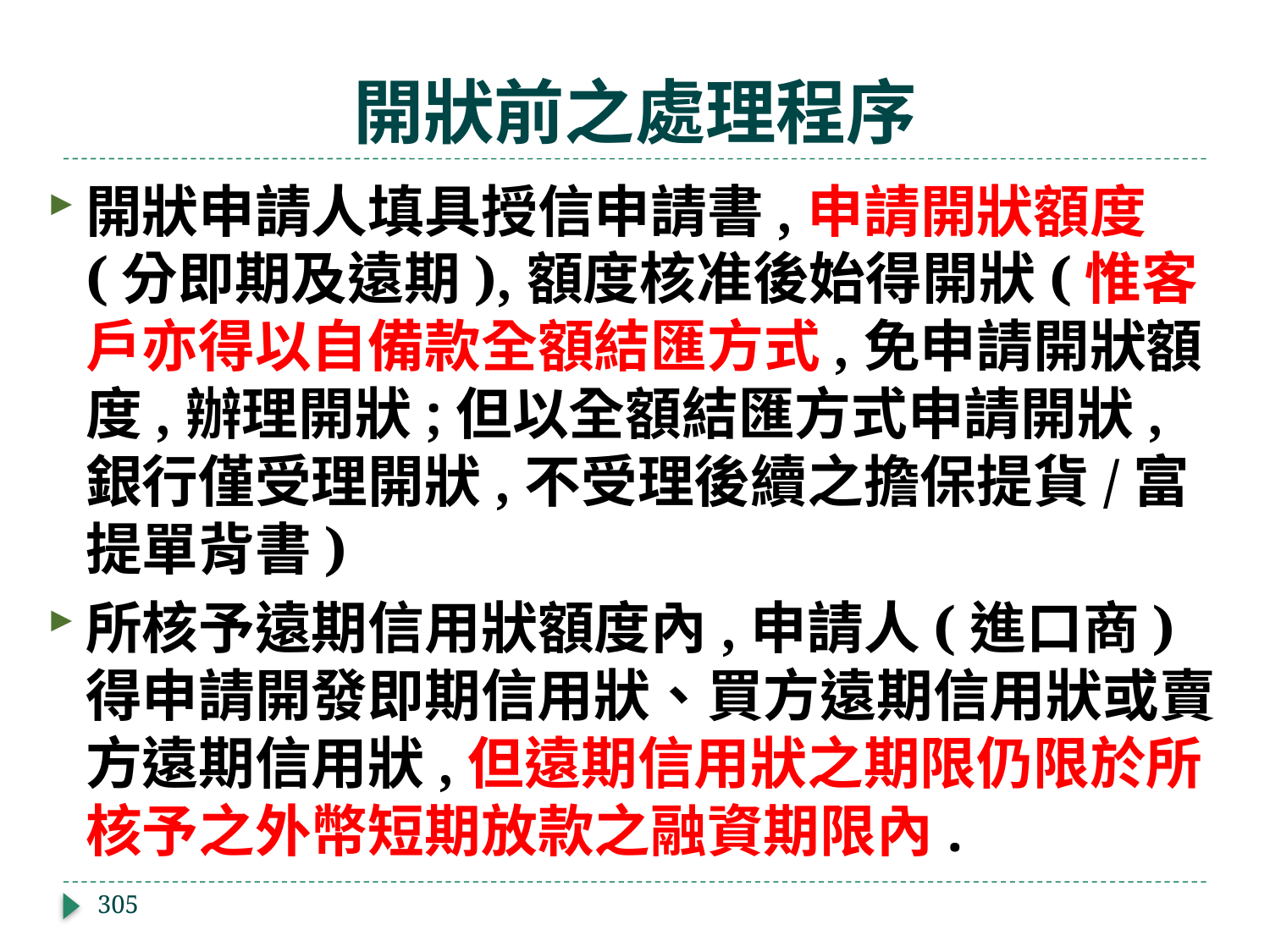

# 開狀前之處理程序
開狀申請人填具授信申請書,申請開狀額度(分即期及遠期),額度核准後始得開狀(惟客戶亦得以自備款全額結匯方式,免申請開狀額度,辦理開狀;但以全額結匯方式申請開狀,銀行僅受理開狀,不受理後續之擔保提貨/富提單背書)
所核予遠期信用狀額度內,申請人(進口商)得申請開發即期信用狀、買方遠期信用狀或賣方遠期信用狀,但遠期信用狀之期限仍限於所核予之外幣短期放款之融資期限內.
305